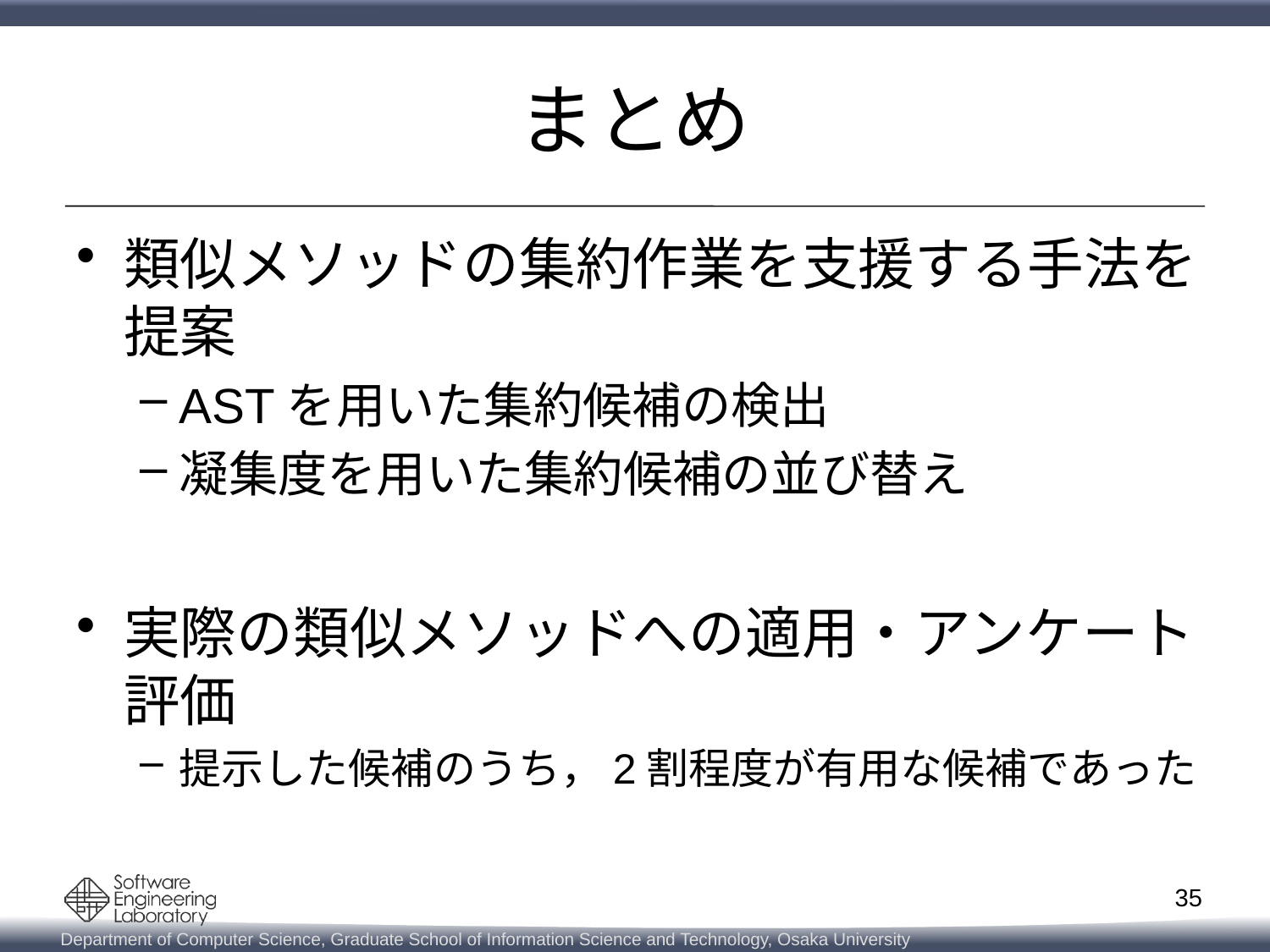

# まとめ
類似メソッドの集約作業を支援する手法を提案
ASTを用いた集約候補の検出
凝集度を用いた集約候補の並び替え

実際の類似メソッドへの適用・アンケート評価
提示した候補のうち，2割程度が有用な候補であった
35